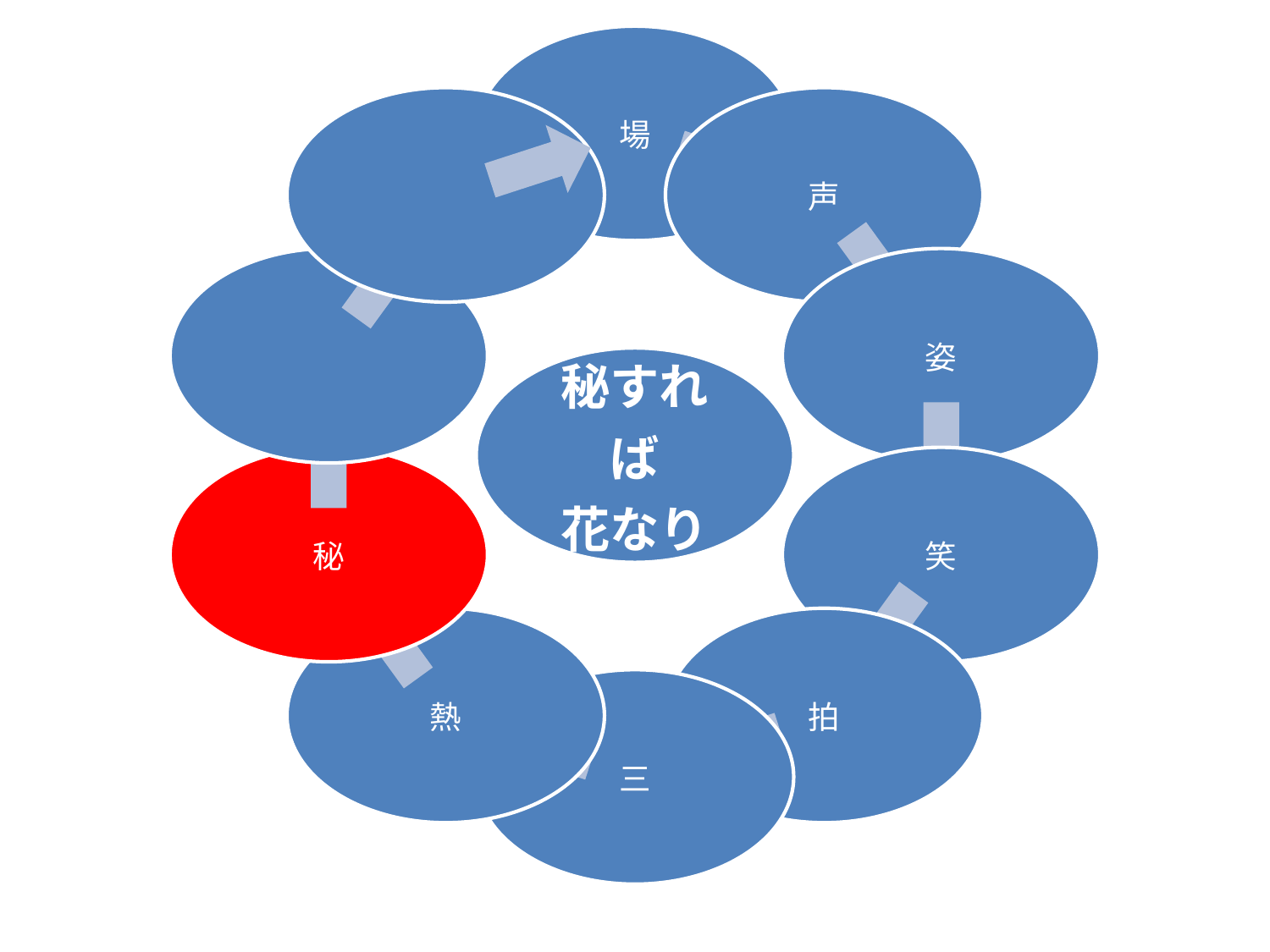

秘すれば
花なり
場
声
姿
笑
拍
三
熱
秘